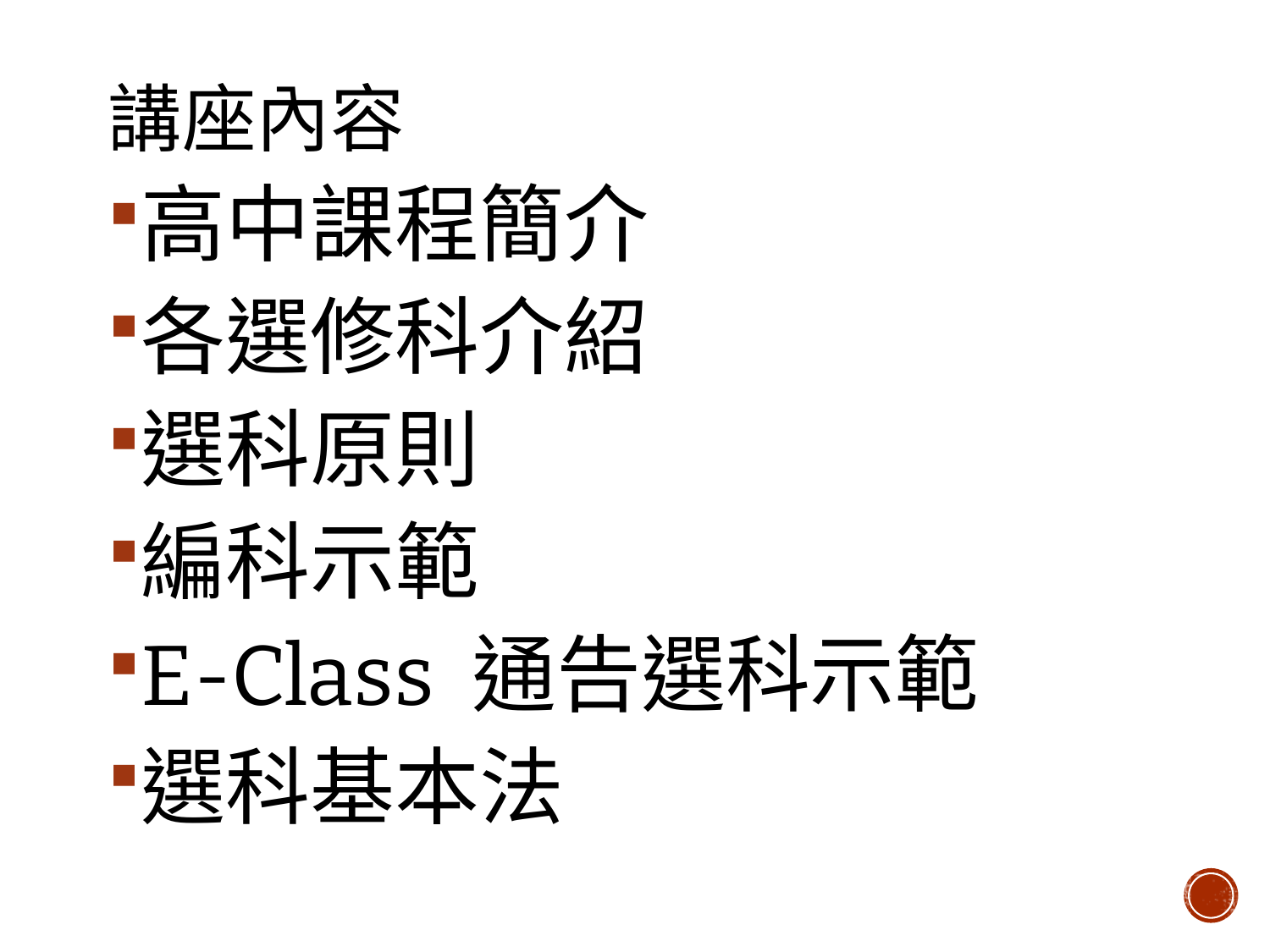

# 講座內容
高中課程簡介
各選修科介紹
選科原則
編科示範
E-Class 通告選科示範
選科基本法